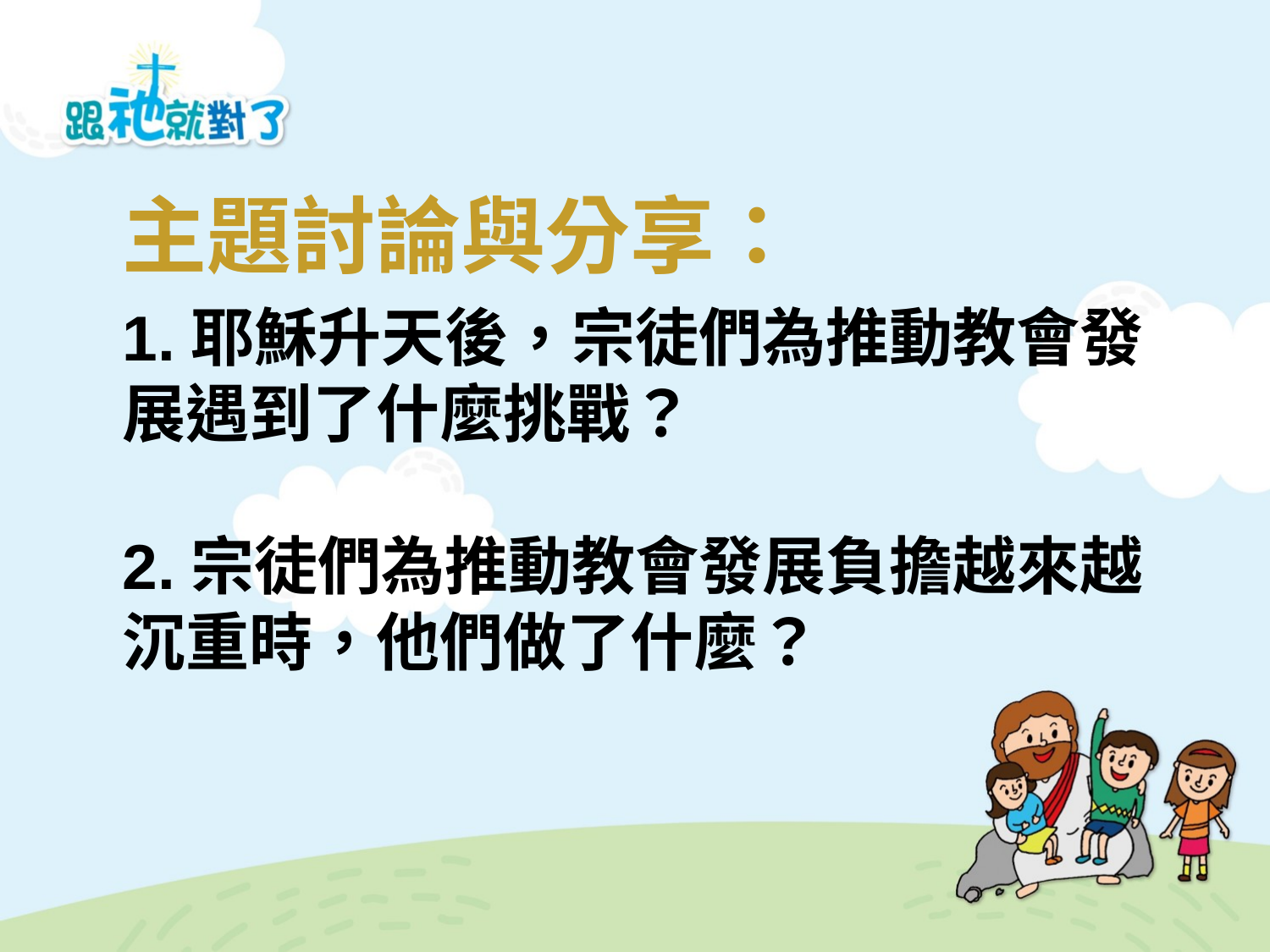

主題討論與分享：
1.耶穌升天後，宗徒們為推動教會發展遇到了什麼挑戰？

2.宗徒們為推動教會發展負擔越來越沉重時，他們做了什麼？